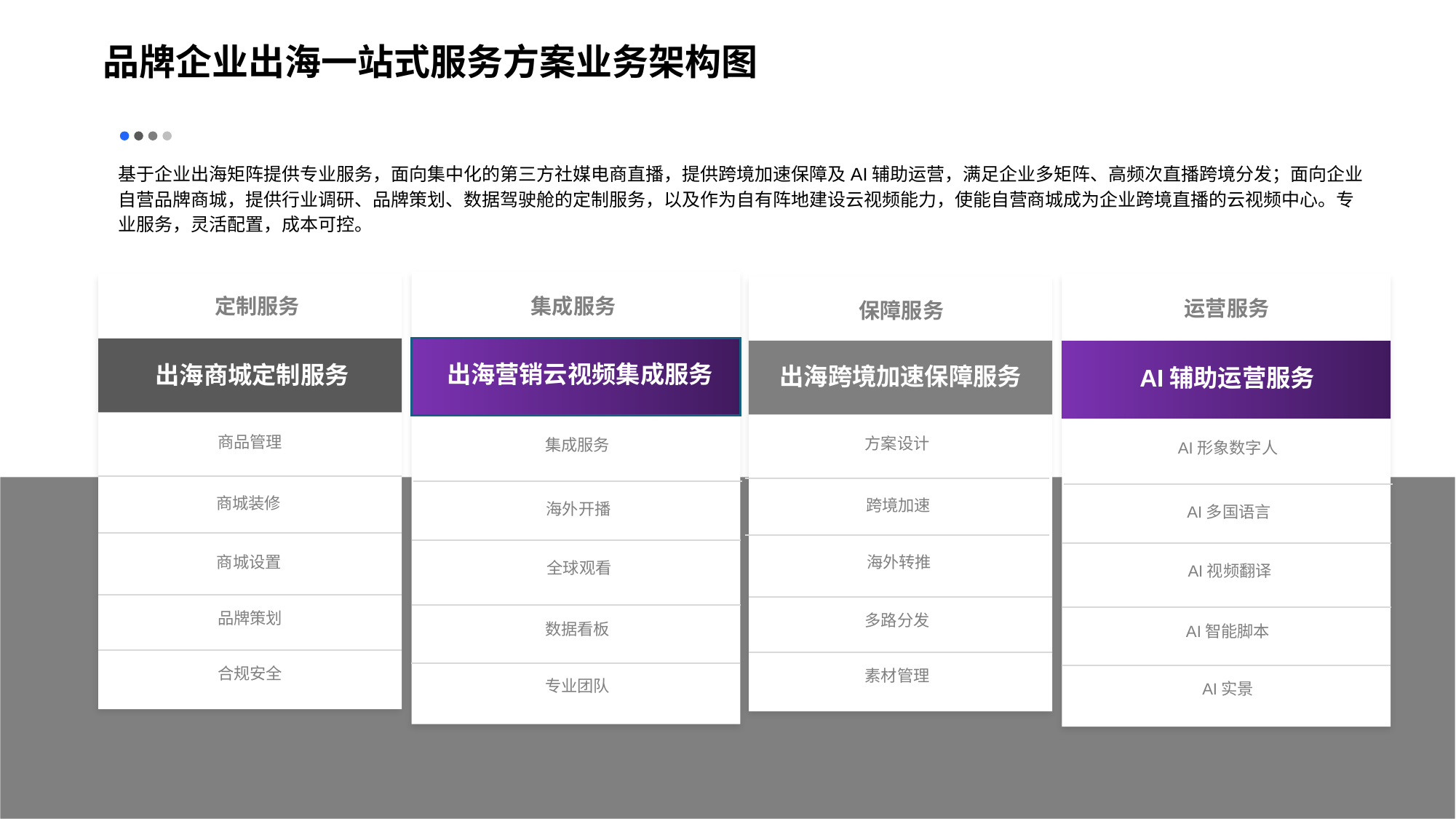

品牌企业出海一站式服务方案业务架构图

基于企业出海矩阵提供专业服务，面向集中化的第三方社媒电商直播，提供跨境加速保障及AI辅助运营，满足企业多矩阵、高频次直播跨境分发；面向企业自营品牌商城，提供行业调研、品牌策划、数据驾驶舱的定制服务，以及作为自有阵地建设云视频能力，使能自营商城成为企业跨境直播的云视频中心。专业服务，灵活配置，成本可控。

集成服务

出海营销云视频集成服务
集成服务
海外开播
全球观看
数据看板
专业团队

定制服务

AI辅助运营服务
AI形象数字人
AI多国语言
AI视频翻译
AI智能脚本
AI实景

出海跨境加速保障服务
方案设计
跨境加速
海外转推
多路分发
素材管理
运营服务
保障服务

出海商城定制服务
商品管理

商城装修
商城设置
品牌策划
合规安全